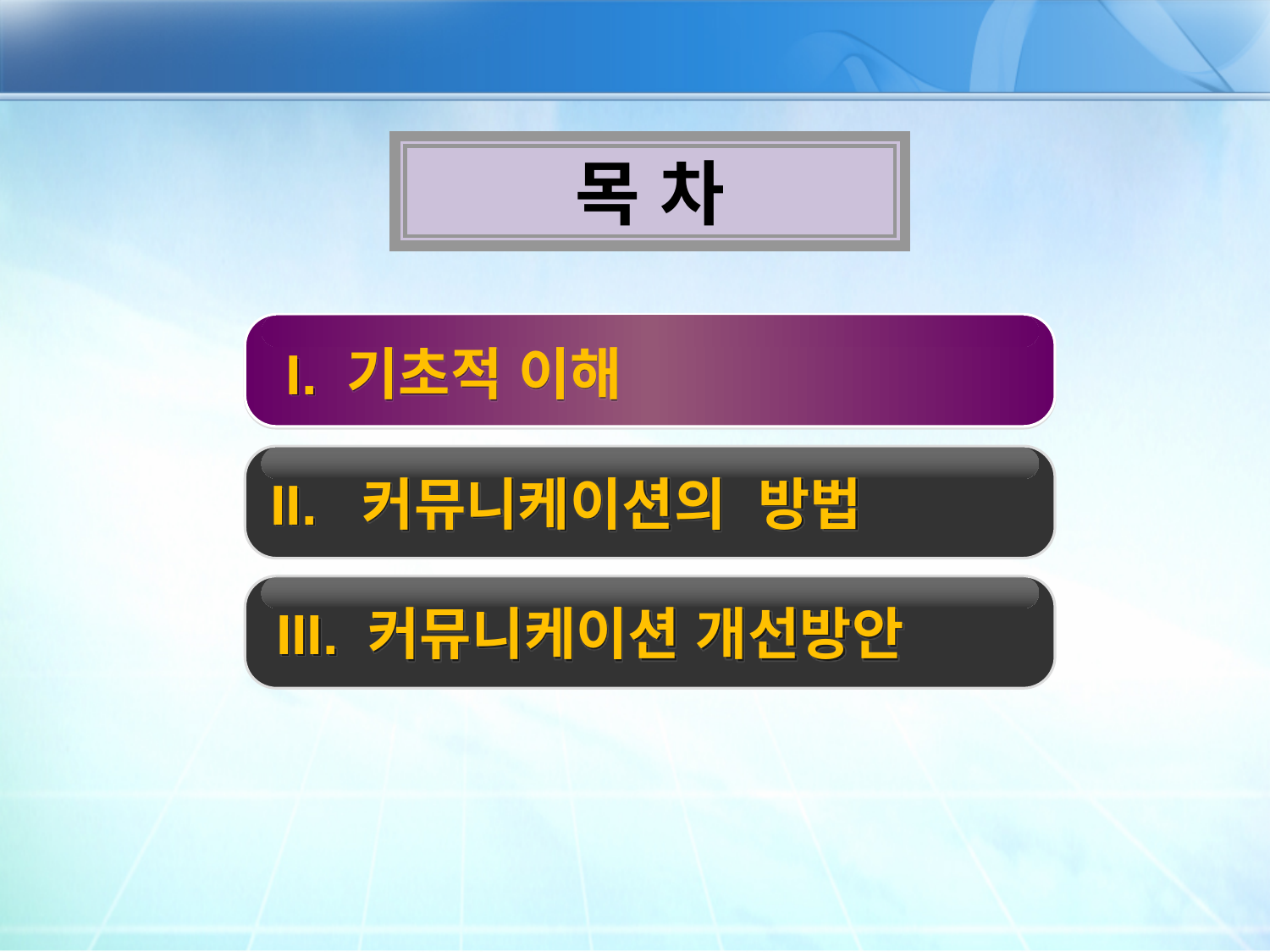

목 차

 I. 기초적 이해

II.  커뮤니케이션의  방법

 III. 커뮤니케이션 개선방안